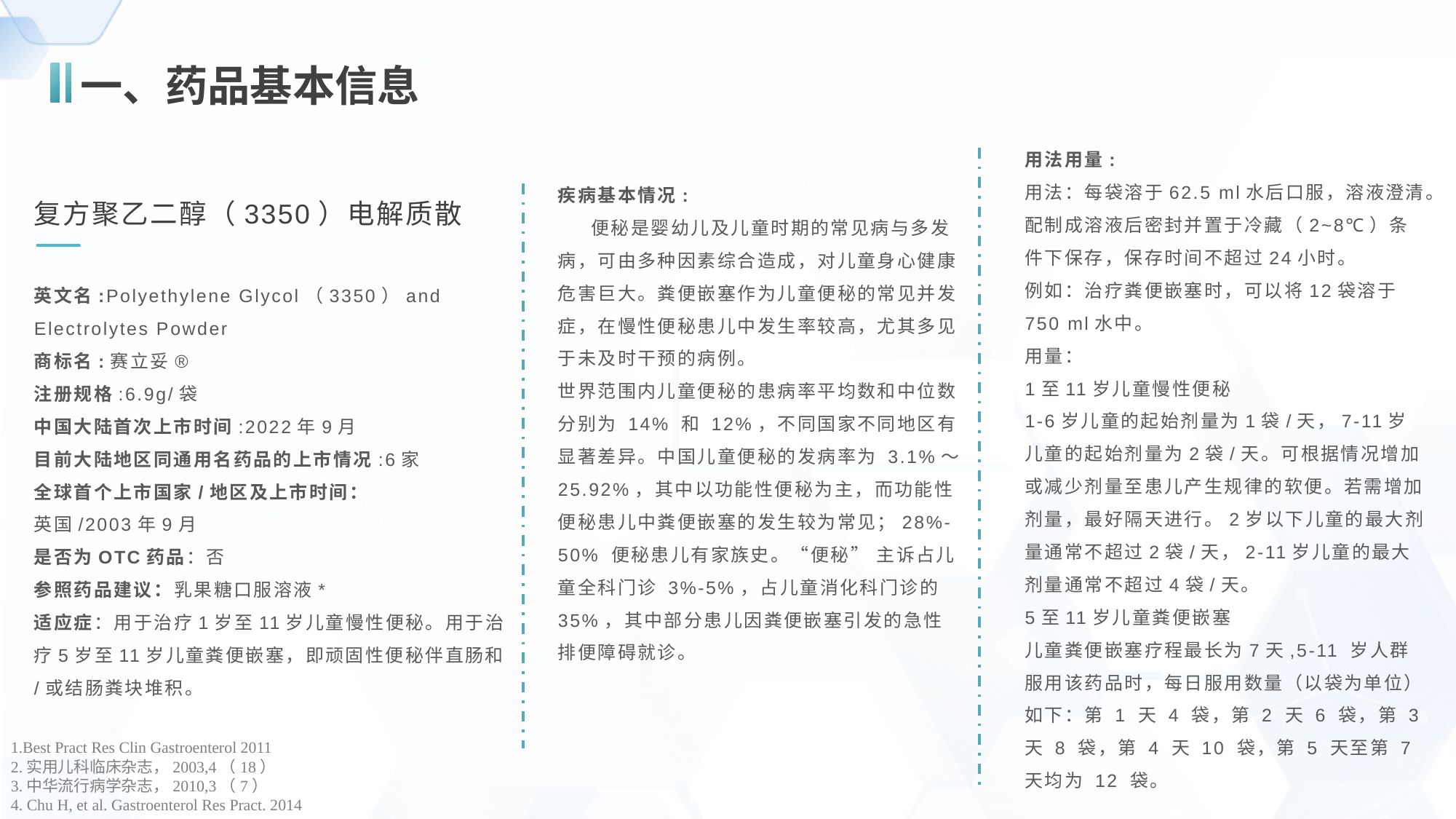

一、药品基本信息

用法用量:
用法：每袋溶于62.5 ml水后口服，溶液澄清。配制成溶液后密封并置于冷藏（2~8℃）条件下保存，保存时间不超过24小时。
例如：治疗粪便嵌塞时，可以将12袋溶于750 ml水中。
用量：
1至11岁儿童慢性便秘
1-6岁儿童的起始剂量为1袋/天，7-11岁儿童的起始剂量为2袋/天。可根据情况增加或减少剂量至患儿产生规律的软便。若需增加剂量，最好隔天进行。2岁以下儿童的最大剂量通常不超过2袋/天，2-11岁儿童的最大剂量通常不超过4袋/天。
5至11岁儿童粪便嵌塞
儿童粪便嵌塞疗程最长为7天,5-11 岁人群服用该药品时，每日服用数量（以袋为单位）如下：第 1 天 4 袋，第 2 天 6 袋，第 3 天 8 袋，第 4 天 10 袋，第 5 天至第 7 天均为 12 袋。
疾病基本情况:
     便秘是婴幼儿及儿童时期的常见病与多发病，可由多种因素综合造成，对儿童身心健康危害巨大。粪便嵌塞作为儿童便秘的常见并发症，在慢性便秘患儿中发生率较高，尤其多见于未及时干预的病例。
世界范围内儿童便秘的患病率平均数和中位数分别为 14% 和 12%，不同国家不同地区有显著差异。中国儿童便秘的发病率为 3.1%～25.92%，其中以功能性便秘为主，而功能性便秘患儿中粪便嵌塞的发生较为常见；28%-50% 便秘患儿有家族史。“便秘” 主诉占儿童全科门诊 3%-5%，占儿童消化科门诊的 35%，其中部分患儿因粪便嵌塞引发的急性排便障碍就诊。
复方聚乙二醇（3350）电解质散

英文名:Polyethylene Glycol（3350）and Electrolytes Powder
商标名:赛立妥®
注册规格:6.9g/袋
中国大陆首次上市时间:2022年9月
目前大陆地区同通用名药品的上市情况:6家
全球首个上市国家/地区及上市时间：
英国/2003年9月
是否为OTC药品：否
参照药品建议：乳果糖口服溶液*
适应症：用于治疗1岁至11岁儿童慢性便秘。用于治疗5岁至11岁儿童粪便嵌塞，即顽固性便秘伴直肠和/或结肠粪块堆积。

1.Best Pract Res Clin Gastroenterol 2011
2.实用儿科临床杂志，2003,4（18）
3.中华流行病学杂志，2010,3（7）
4. Chu H, et al. Gastroenterol Res Pract. 2014